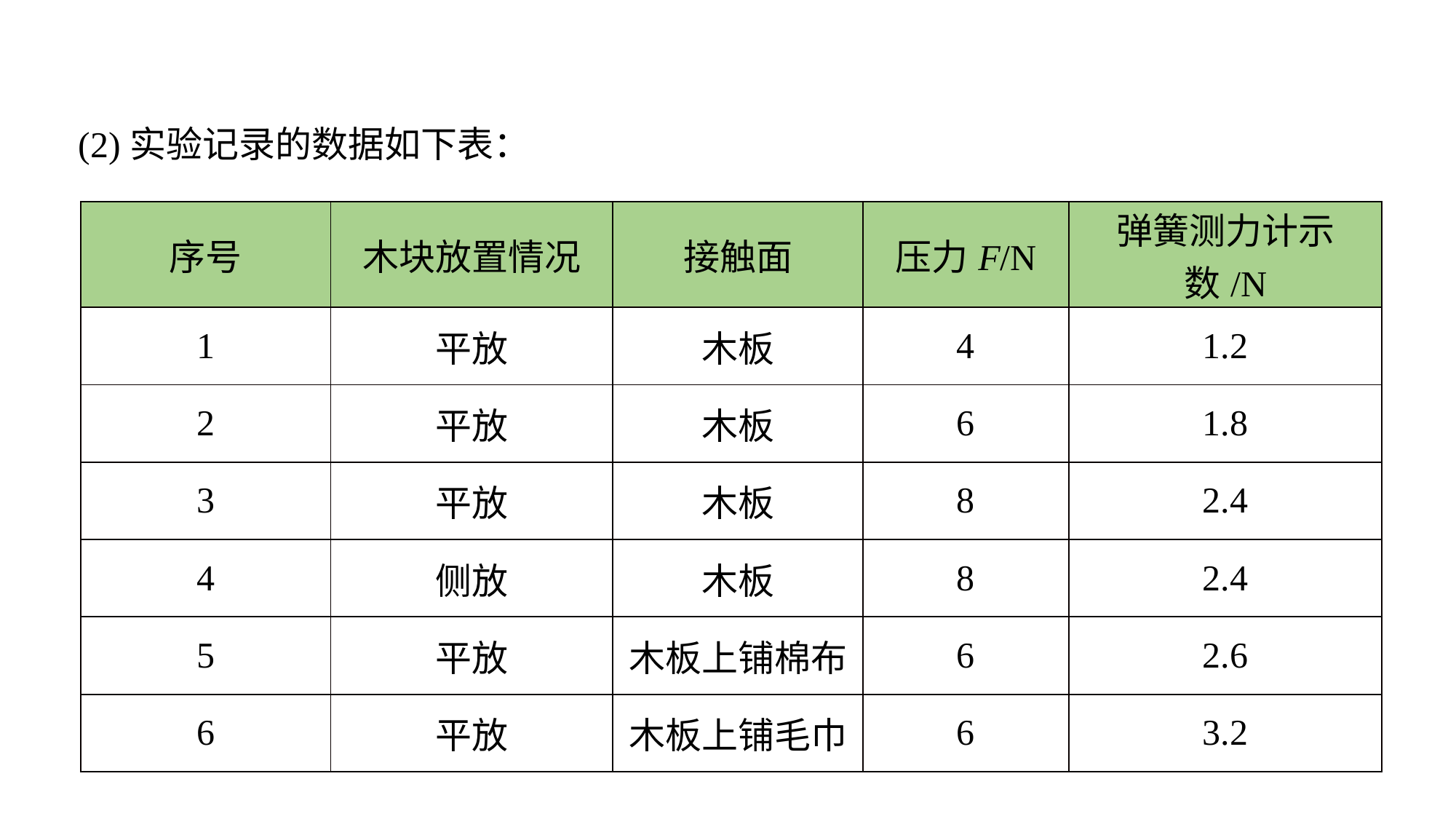

(2)实验记录的数据如下表：
| 序号 | 木块放置情况 | 接触面 | 压力F/N | 弹簧测力计示数/N |
| --- | --- | --- | --- | --- |
| 1 | 平放 | 木板 | 4 | 1.2 |
| 2 | 平放 | 木板 | 6 | 1.8 |
| 3 | 平放 | 木板 | 8 | 2.4 |
| 4 | 侧放 | 木板 | 8 | 2.4 |
| 5 | 平放 | 木板上铺棉布 | 6 | 2.6 |
| 6 | 平放 | 木板上铺毛巾 | 6 | 3.2 |